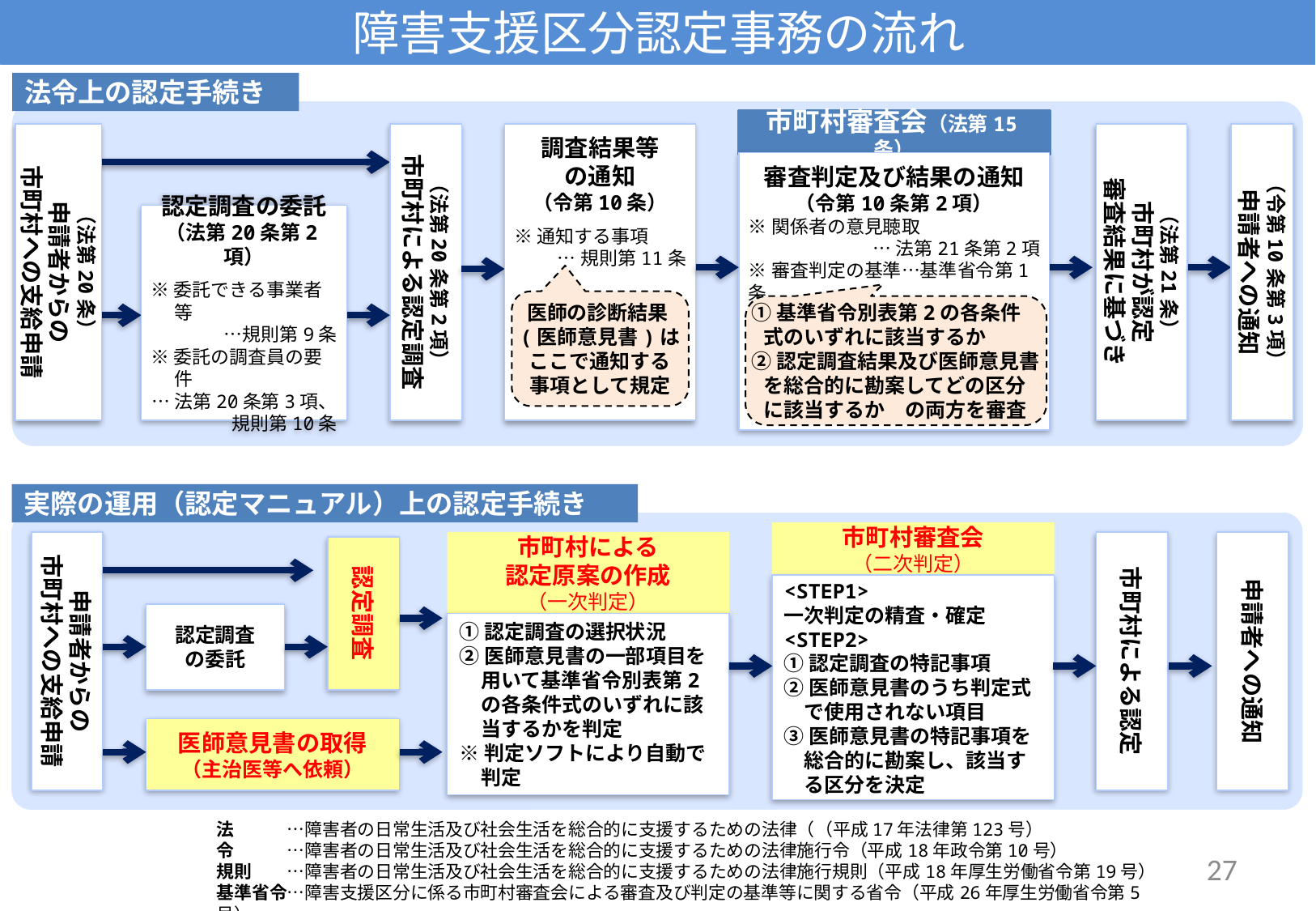

# 障害支援区分認定事務の流れ
法令上の認定手続き

市町村審査会（法第15条）
（法第20条）
申請者からの
市町村への支給申請
調査結果等
の通知
（令第10条）
※通知する事項
…規則第11条
（法第21条）
市町村が認定
審査結果に基づき
（令第10条第3項）
申請者への通知
（法第20条第2項）
市町村による認定調査
審査判定及び結果の通知
（令第10条第2項）
※関係者の意見聴取
…法第21条第2項
※審査判定の基準…基準省令第1条
認定調査の委託
（法第20条第2項）
※委託できる事業者等
　…規則第9条
※委託の調査員の要件
…法第20条第3項、
規則第10条
医師の診断結果(医師意見書)は
ここで通知する
事項として規定
①基準省令別表第2の各条件式のいずれに該当するか
②認定調査結果及び医師意見書を総合的に勘案してどの区分に該当するか　の両方を審査
実際の運用（認定マニュアル）上の認定手続き

市町村審査会
（二次判定）
申請者からの
市町村への支給申請
市町村による
認定原案の作成
（一次判定）
市町村による認定
申請者への通知
認定調査

<STEP1>
一次判定の精査・確定
<STEP2>
①認定調査の特記事項
②医師意見書のうち判定式で使用されない項目
③医師意見書の特記事項を総合的に勘案し、該当する区分を決定

認定調査
の委託
①認定調査の選択状況
②医師意見書の一部項目を用いて基準省令別表第2の各条件式のいずれに該当するかを判定
※判定ソフトにより自動で判定
医師意見書の取得
（主治医等へ依頼）
法　　　…障害者の日常生活及び社会生活を総合的に支援するための法律（（平成17年法律第123号）
令　　　…障害者の日常生活及び社会生活を総合的に支援するための法律施行令（平成18年政令第10号）
規則　　…障害者の日常生活及び社会生活を総合的に支援するための法律施行規則（平成18年厚生労働省令第19号）
基準省令…障害支援区分に係る市町村審査会による審査及び判定の基準等に関する省令（平成26年厚生労働省令第5号）
27